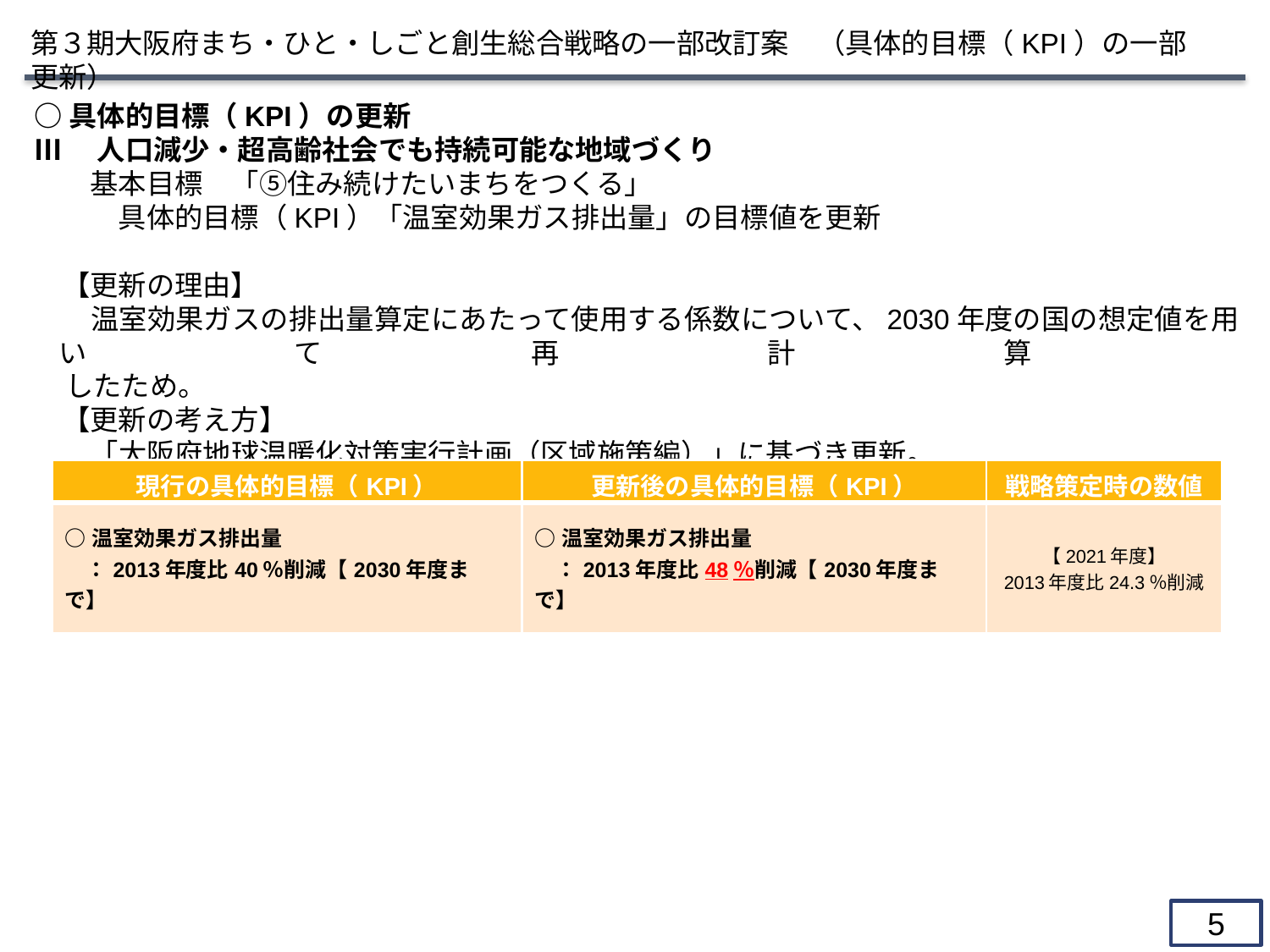

第３期大阪府まち・ひと・しごと創生総合戦略の一部改訂案　（具体的目標（KPI）の一部更新）
○具体的目標（KPI）の更新
Ⅲ　人口減少・超高齢社会でも持続可能な地域づくり
　　基本目標　「⑤住み続けたいまちをつくる」
　　　具体的目標（KPI）「温室効果ガス排出量」の目標値を更新

　【更新の理由】
　　温室効果ガスの排出量算定にあたって使用する係数について、2030年度の国の想定値を用いて再計算
 したため。
　【更新の考え方】
　　「大阪府地球温暖化対策実行計画（区域施策編）」に基づき更新。

| 現行の具体的目標（KPI） | 更新後の具体的目標（KPI） | 戦略策定時の数値 |
| --- | --- | --- |
| ○温室効果ガス排出量 　：2013年度比40％削減【2030年度まで】 | ○温室効果ガス排出量 　：2013年度比48％削減【2030年度まで】 | 【2021年度】 2013年度比24.3％削減 |
5